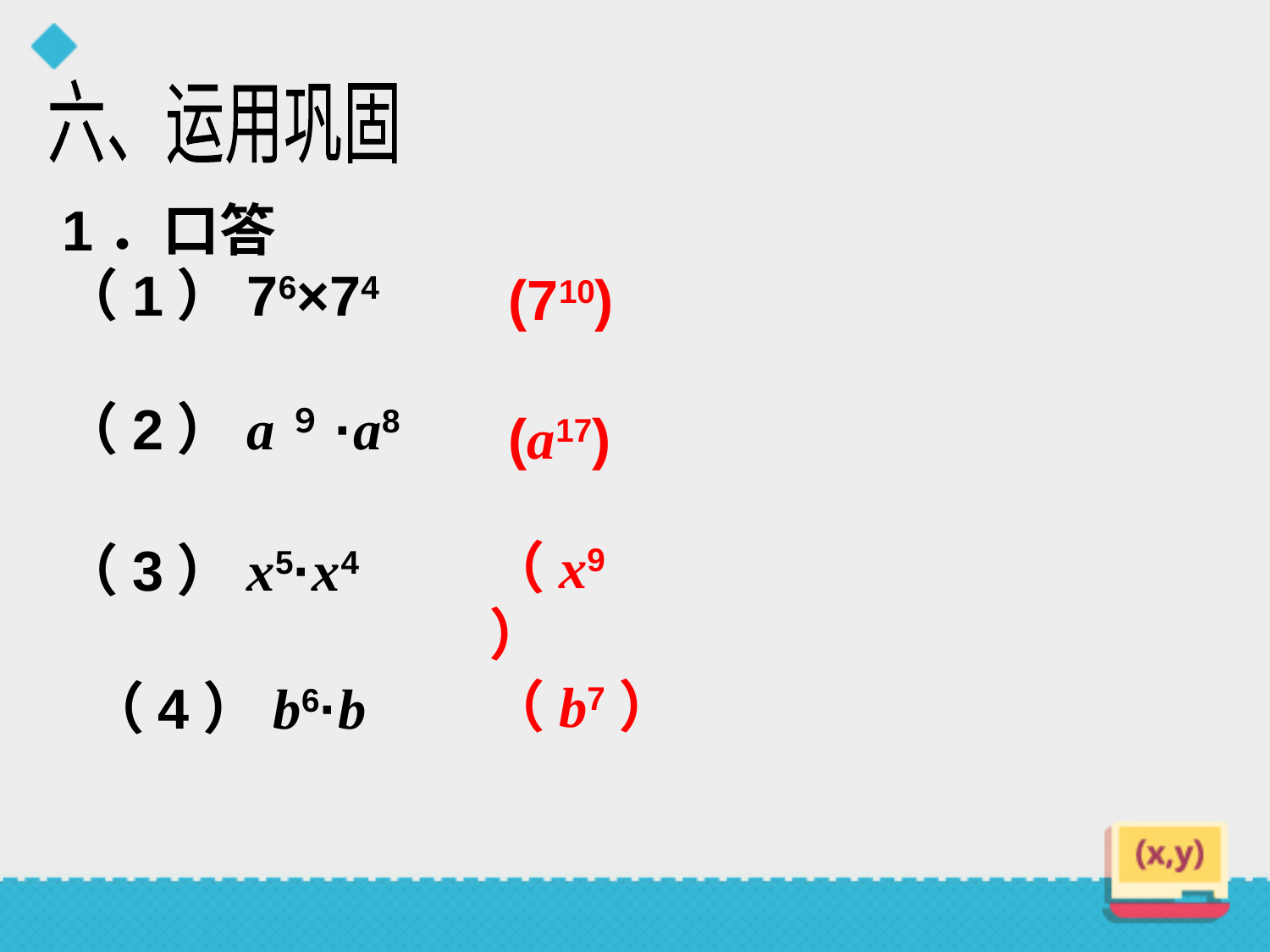

六、运用巩固
1．口答
（1）76×74
(710)
（2）a９·a8
(a17)
（x9）
（3）x5·x4
（b7）
 （4）b6·b